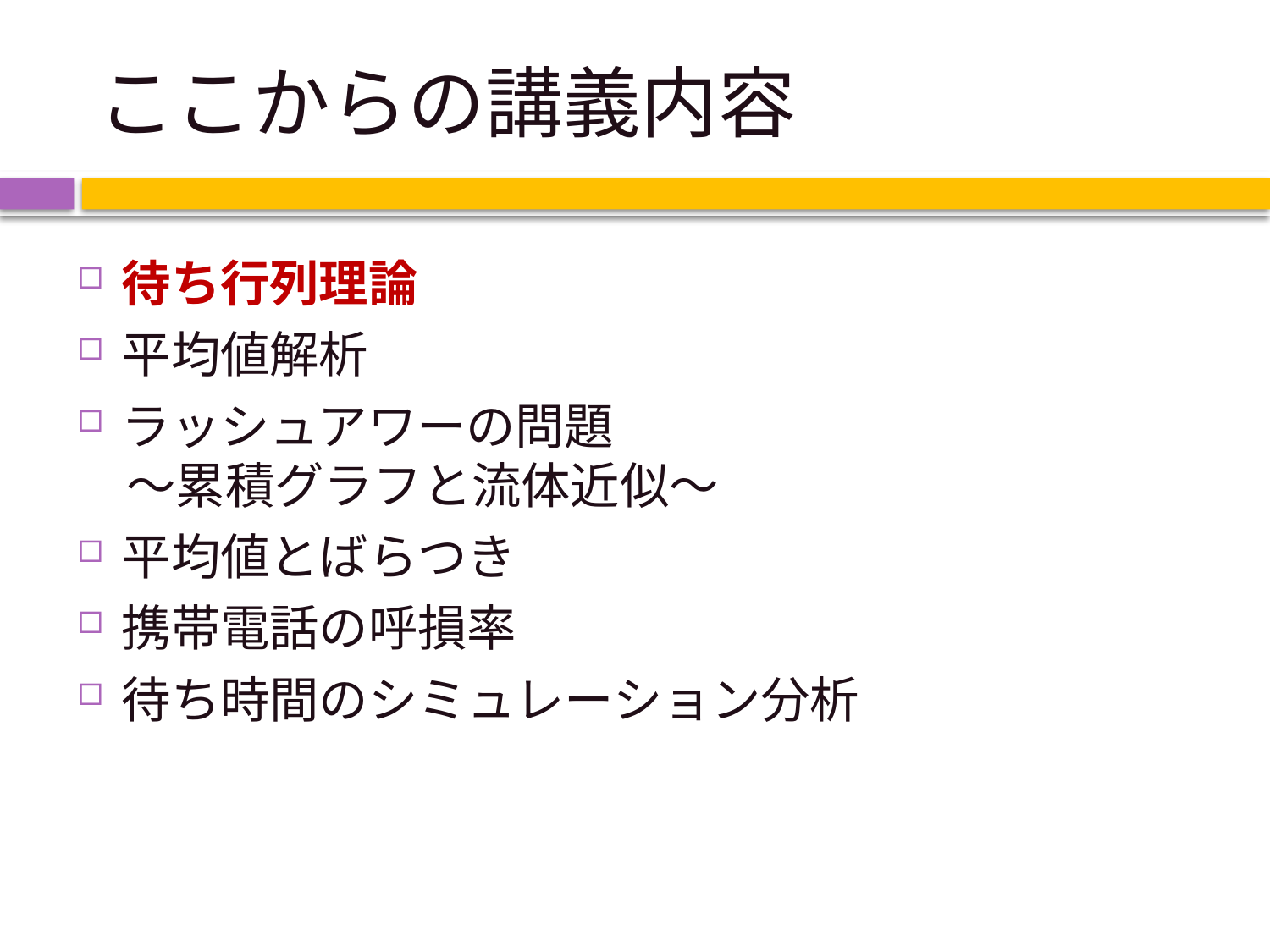

# ここからの講義内容
待ち行列理論
平均値解析
ラッシュアワーの問題
　～累積グラフと流体近似～
平均値とばらつき
携帯電話の呼損率
待ち時間のシミュレーション分析